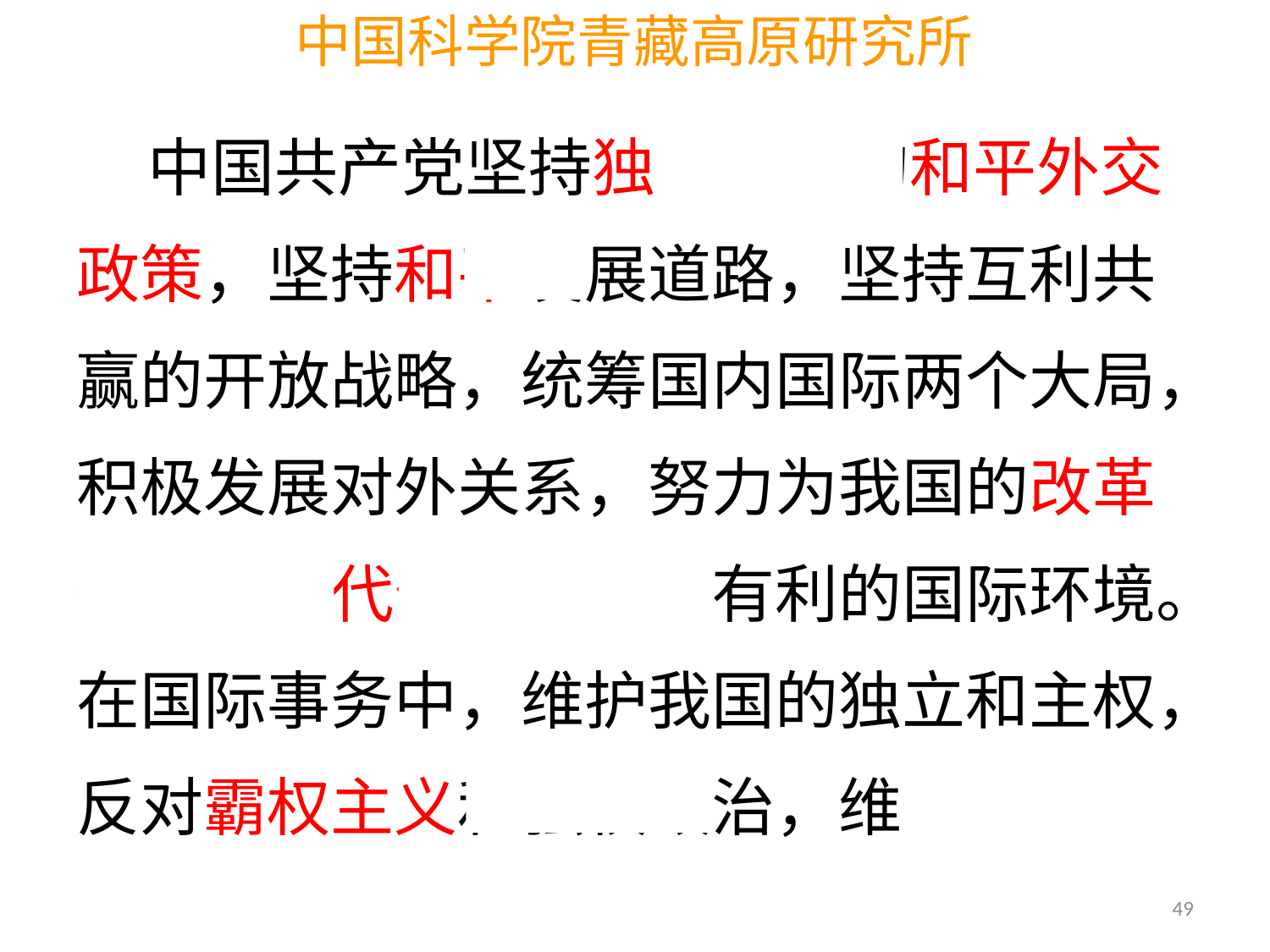

# 中国共产党坚持独立自主的和平外交政策，坚持和平发展道路，坚持互利共赢的开放战略，统筹国内国际两个大局，积极发展对外关系，努力为我国的改革开放和现代化建设争取有利的国际环境。在国际事务中，维护我国的独立和主权，反对霸权主义和强权政治，维

49